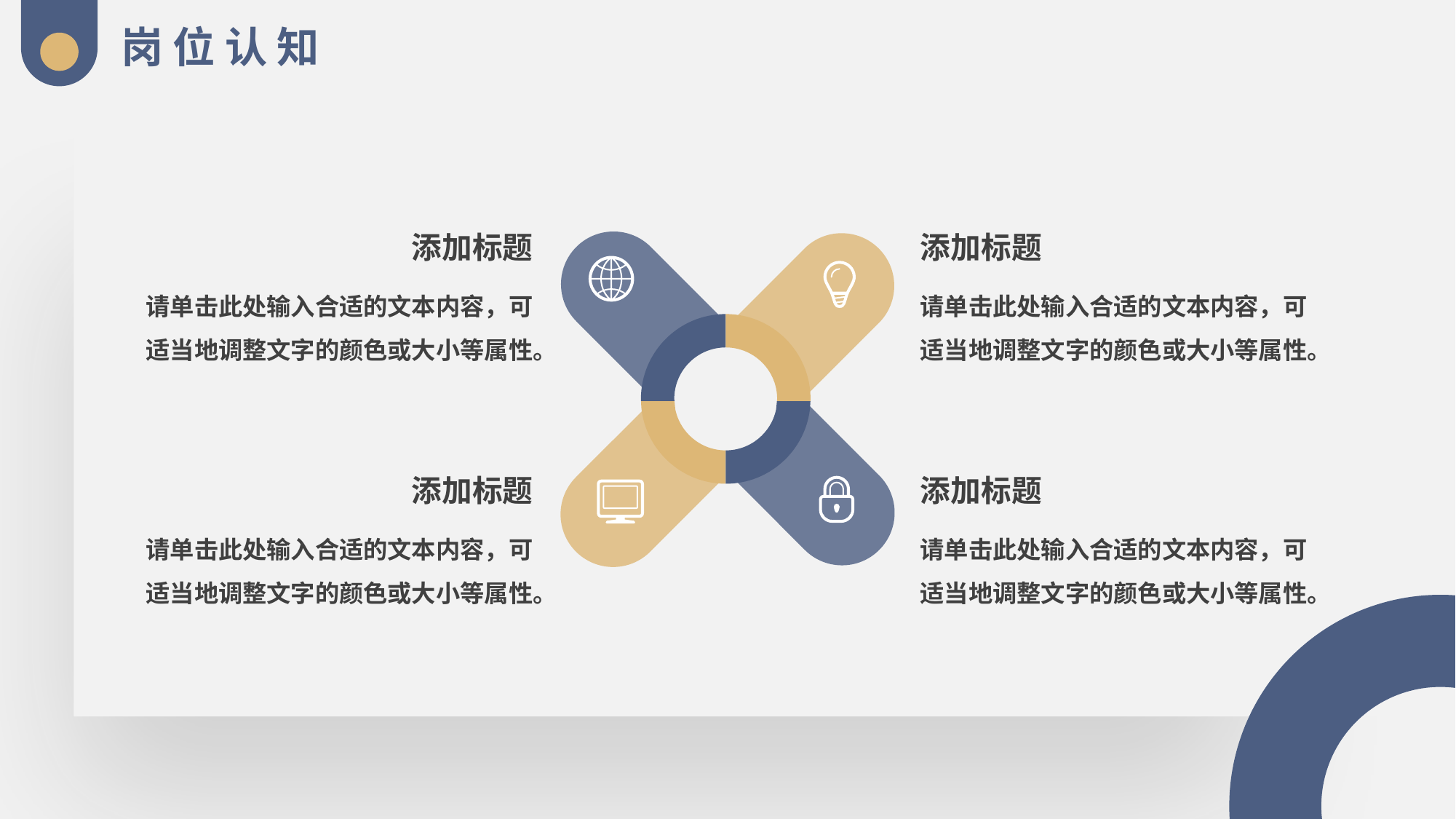

岗 位 认 知

添加标题
请单击此处输入合适的文本内容，可适当地调整文字的颜色或大小等属性。
添加标题
请单击此处输入合适的文本内容，可适当地调整文字的颜色或大小等属性。

添加标题
请单击此处输入合适的文本内容，可适当地调整文字的颜色或大小等属性。
添加标题
请单击此处输入合适的文本内容，可适当地调整文字的颜色或大小等属性。